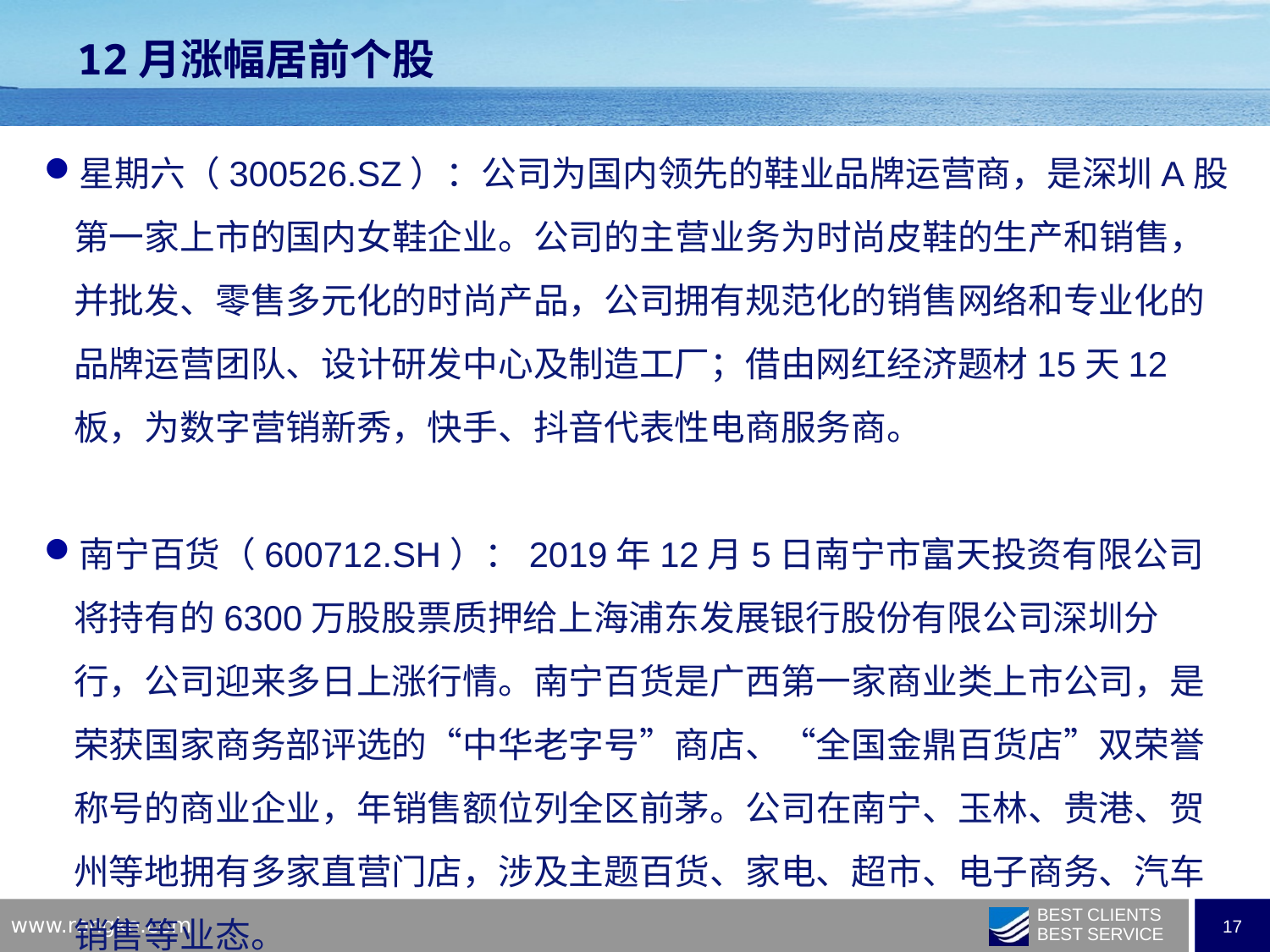

12月涨幅居前个股
星期六（300526.SZ）：公司为国内领先的鞋业品牌运营商，是深圳A股第一家上市的国内女鞋企业。公司的主营业务为时尚皮鞋的生产和销售，并批发、零售多元化的时尚产品，公司拥有规范化的销售网络和专业化的品牌运营团队、设计研发中心及制造工厂；借由网红经济题材15天12板，为数字营销新秀，快手、抖音代表性电商服务商。

南宁百货（600712.SH）：2019年12月5日南宁市富天投资有限公司将持有的6300万股股票质押给上海浦东发展银行股份有限公司深圳分行，公司迎来多日上涨行情。南宁百货是广西第一家商业类上市公司，是荣获国家商务部评选的“中华老字号”商店、“全国金鼎百货店”双荣誉称号的商业企业，年销售额位列全区前茅。公司在南宁、玉林、贵港、贺州等地拥有多家直营门店，涉及主题百货、家电、超市、电子商务、汽车销售等业态。